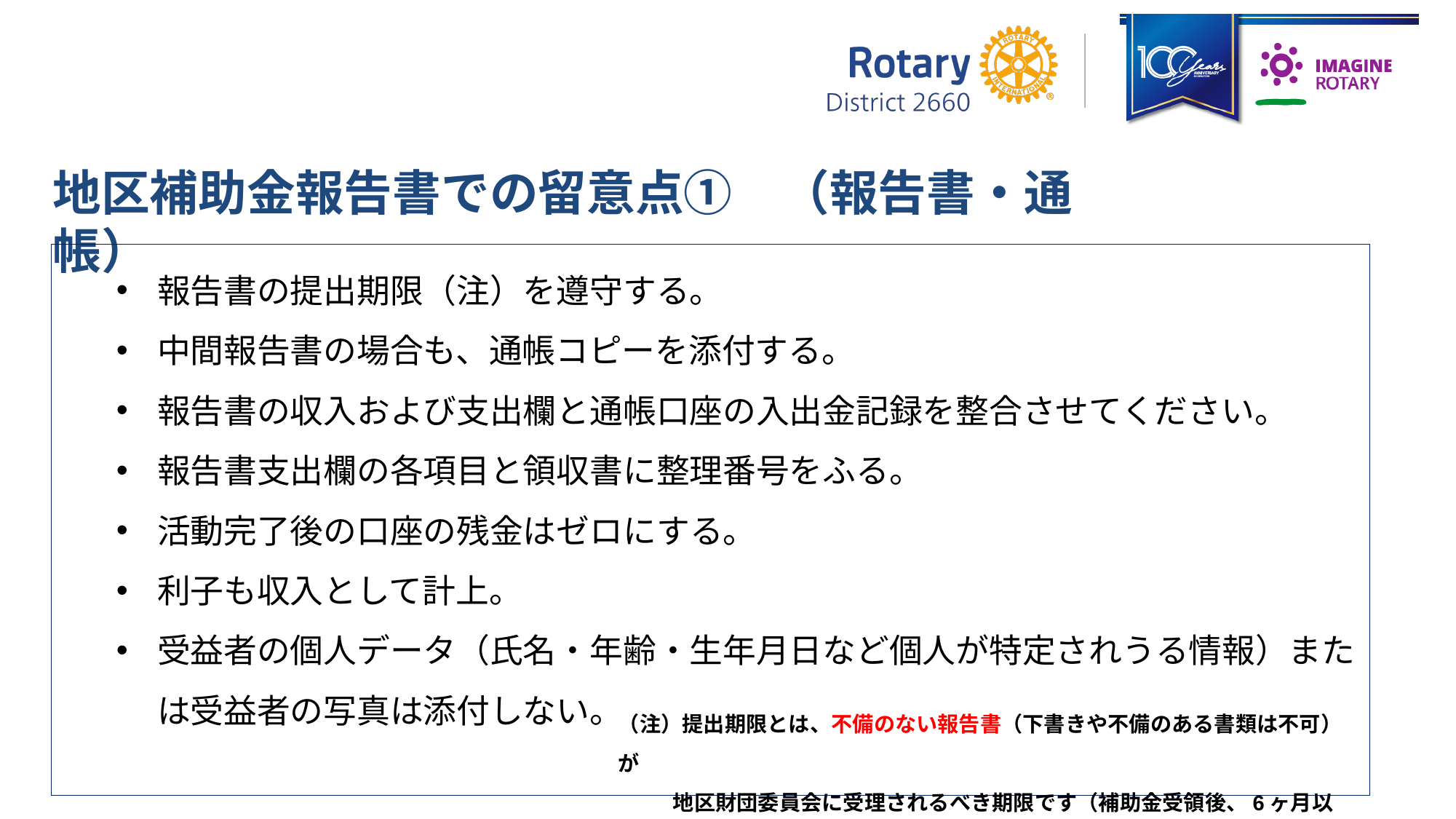

地区補助金報告書での留意点①　（報告書・通帳）
報告書の提出期限（注）を遵守する。
中間報告書の場合も、通帳コピーを添付する。
報告書の収入および支出欄と通帳口座の入出金記録を整合させてください。
報告書支出欄の各項目と領収書に整理番号をふる。
活動完了後の口座の残金はゼロにする。
利子も収入として計上。
受益者の個人データ（氏名・年齢・生年月日など個人が特定されうる情報）または受益者の写真は添付しない。

（注）提出期限とは、不備のない報告書（下書きや不備のある書類は不可）が
地区財団委員会に受理されるべき期限です（補助金受領後、6ヶ月以内）